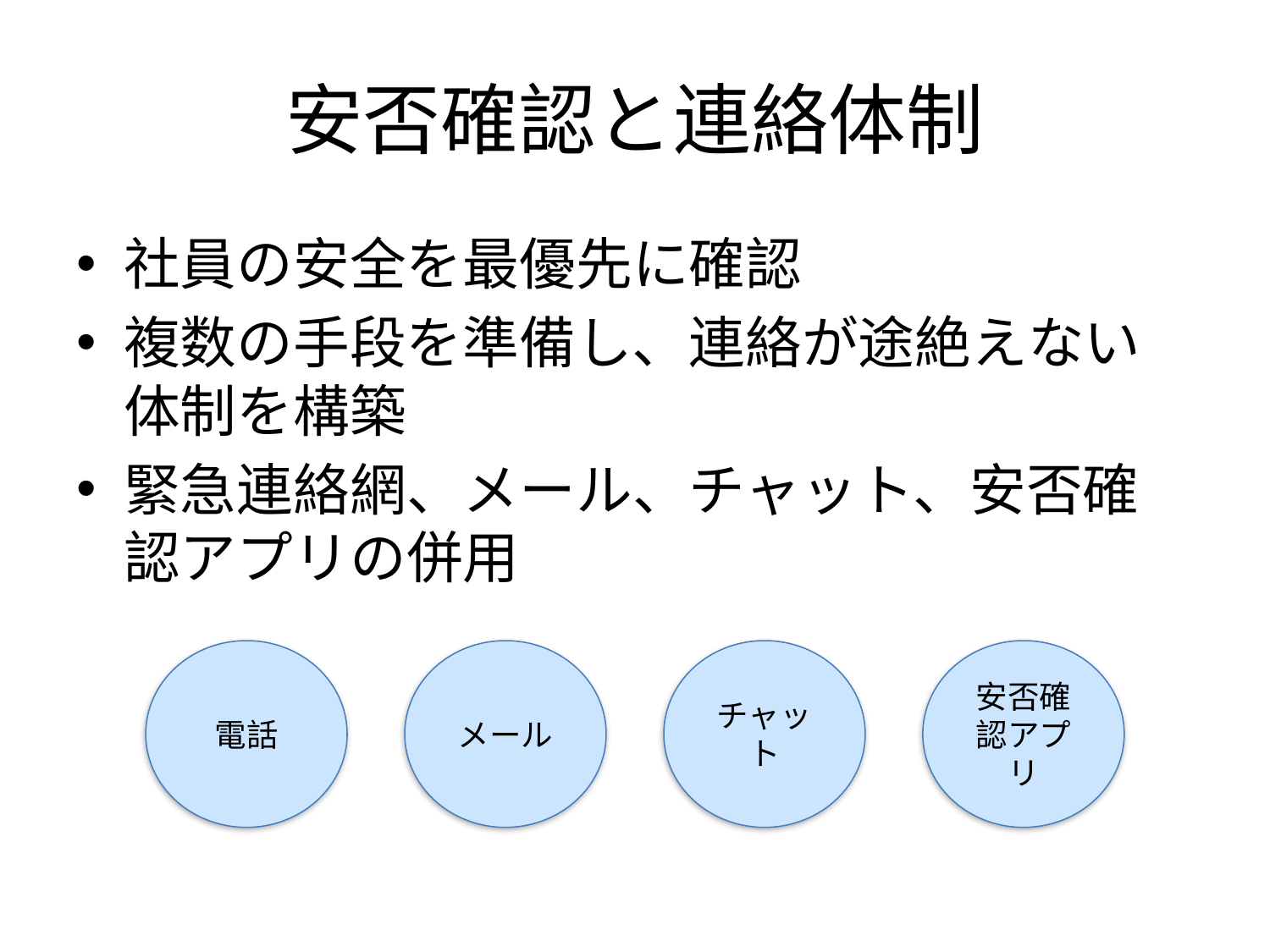

# 安否確認と連絡体制
社員の安全を最優先に確認
複数の手段を準備し、連絡が途絶えない体制を構築
緊急連絡網、メール、チャット、安否確認アプリの併用
電話
メール
チャット
安否確認アプリ